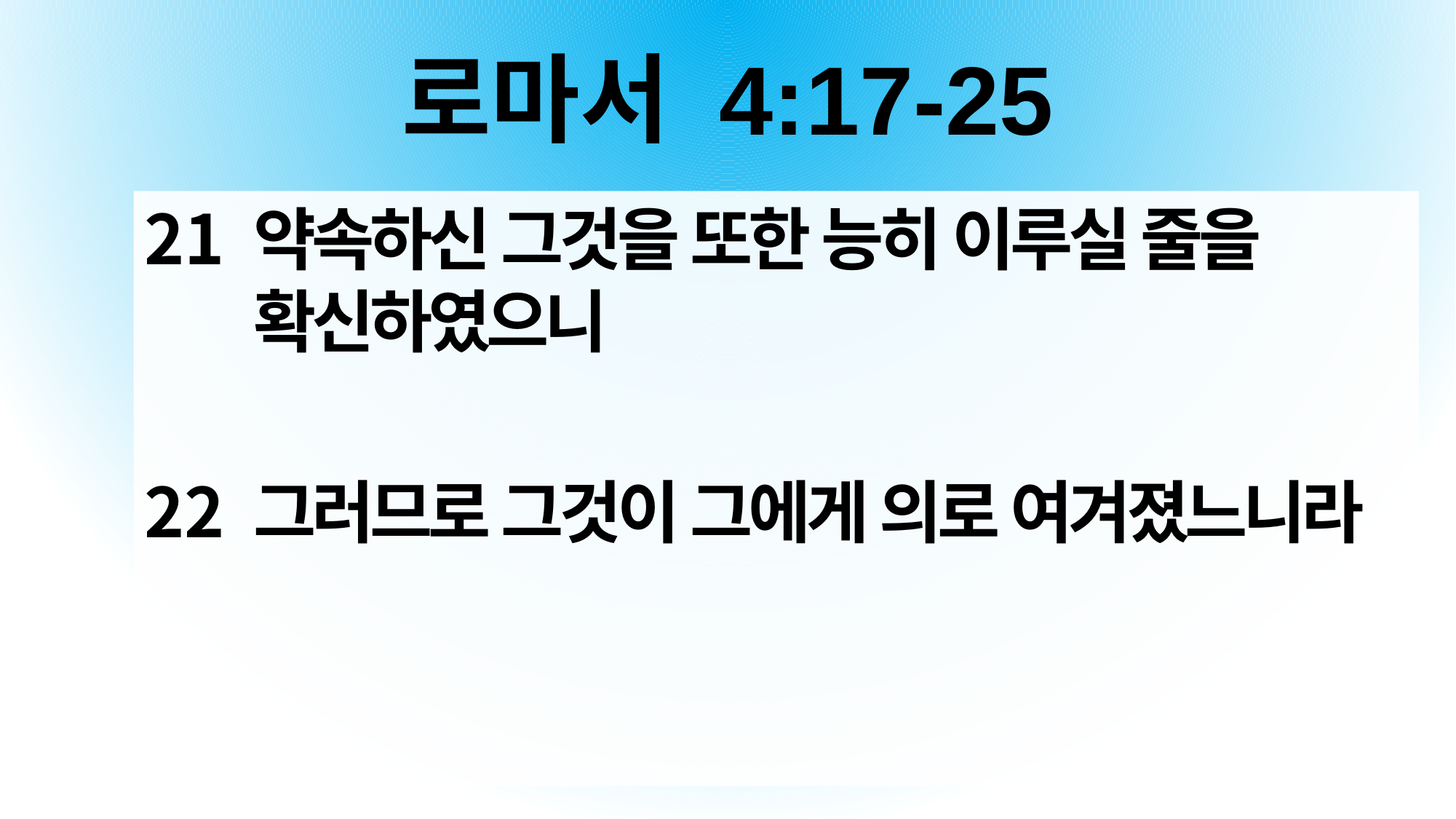

# 로마서 4:17-25
약속하신 그것을 또한 능히 이루실 줄을 확신하였으니

그러므로 그것이 그에게 의로 여겨졌느니라